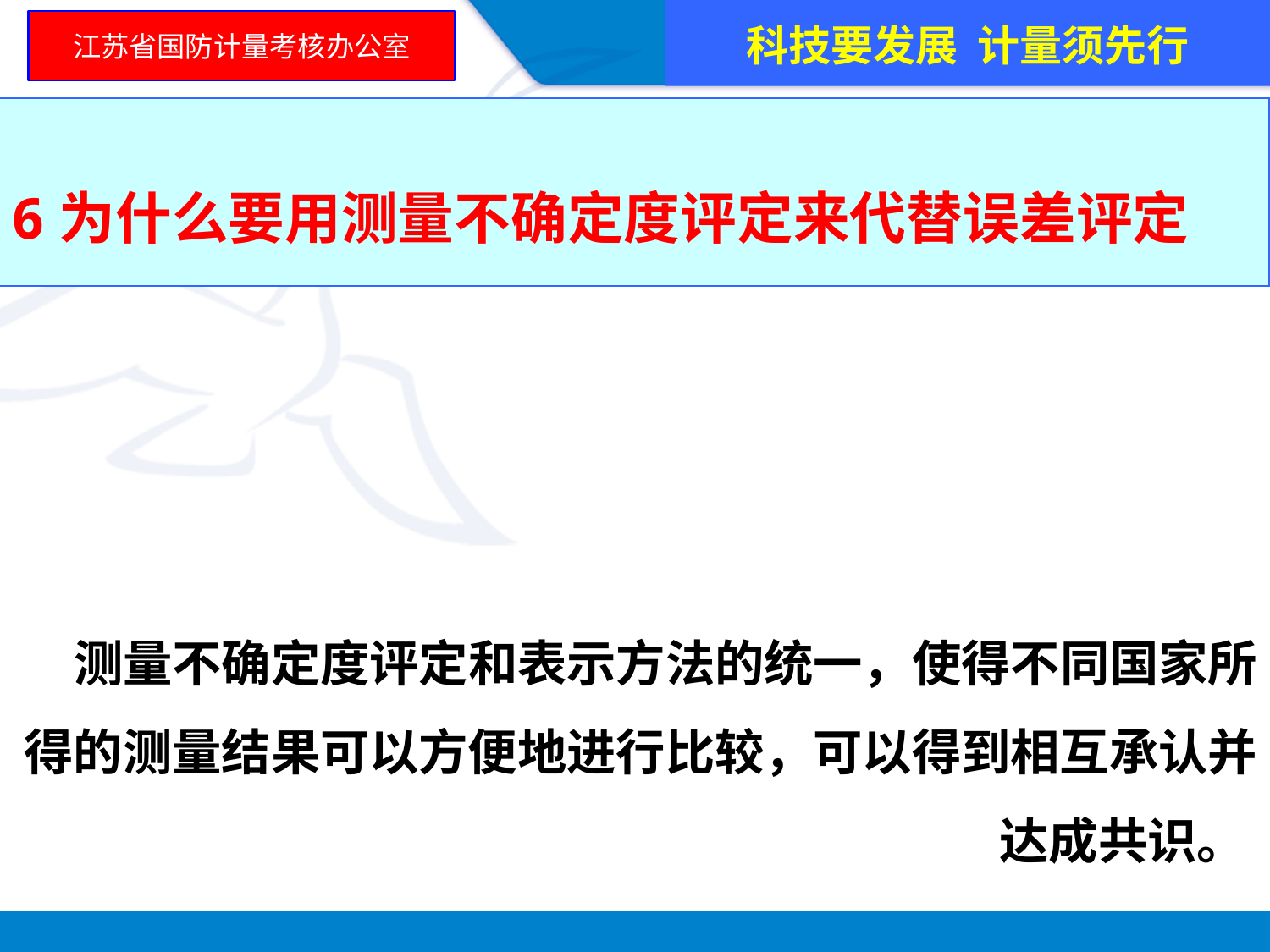

科技要发展  计量须先行
江苏省国防计量考核办公室
6为什么要用测量不确定度评定来代替误差评定

 测量不确定度评定和表示方法的统一，使得不同国家所得的测量结果可以方便地进行比较，可以得到相互承认并达成共识。